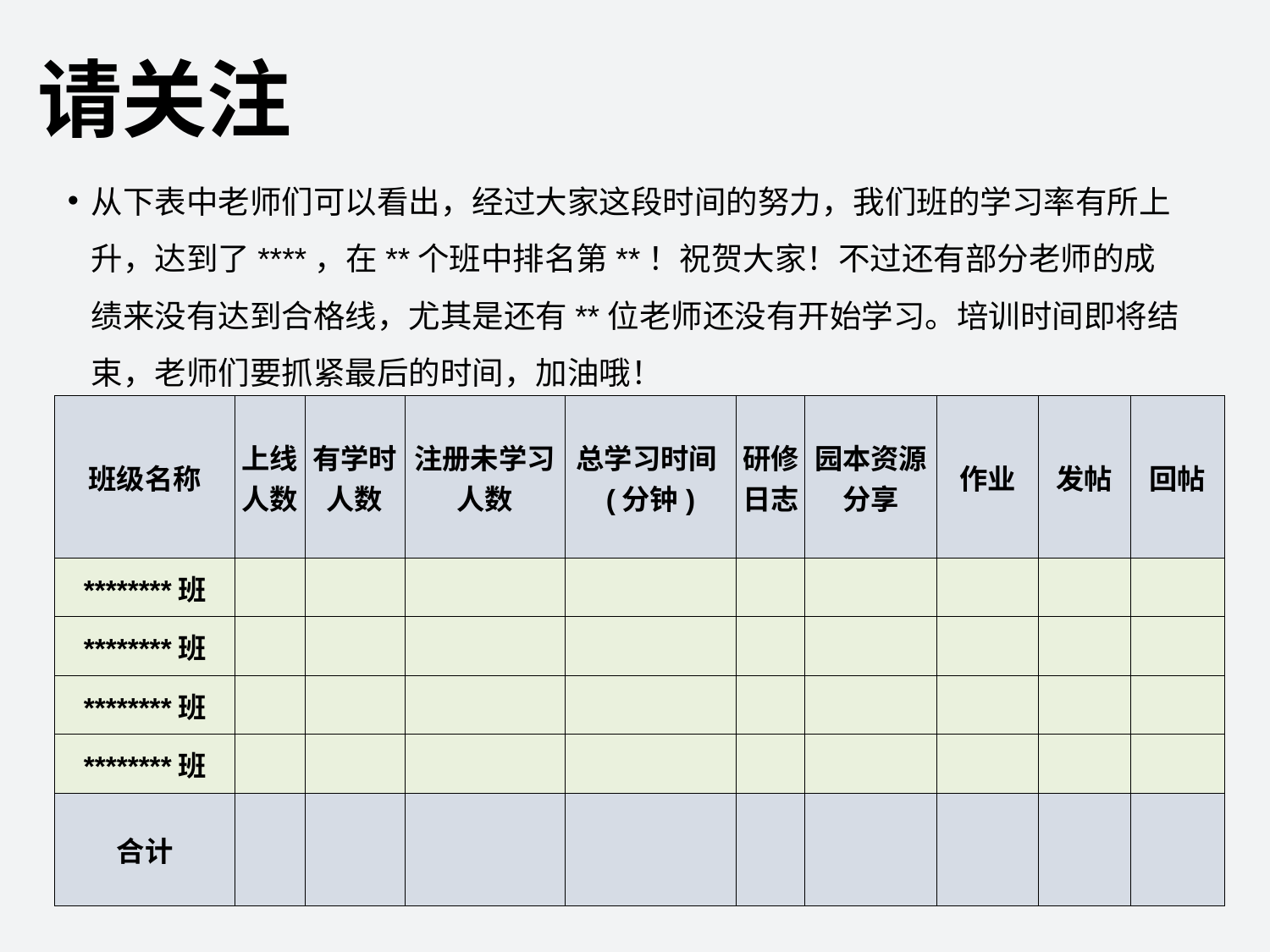

# 请关注
从下表中老师们可以看出，经过大家这段时间的努力，我们班的学习率有所上升，达到了****，在**个班中排名第**！祝贺大家！不过还有部分老师的成绩来没有达到合格线，尤其是还有**位老师还没有开始学习。培训时间即将结束，老师们要抓紧最后的时间，加油哦！
| 班级名称 | 上线人数 | 有学时人数 | 注册未学习人数 | 总学习时间(分钟) | 研修日志 | 园本资源分享 | 作业 | 发帖 | 回帖 |
| --- | --- | --- | --- | --- | --- | --- | --- | --- | --- |
| \*\*\*\*\*\*\*\*班 |  |  |  |  |  |  |  |  |  |
| \*\*\*\*\*\*\*\*班 |  |  |  |  |  |  |  |  |  |
| \*\*\*\*\*\*\*\*班 |  |  |  |  |  |  |  |  |  |
| \*\*\*\*\*\*\*\*班 |  |  |  |  |  |  |  |  |  |
| 合计 |  |  |  |  |  |  |  |  |  |